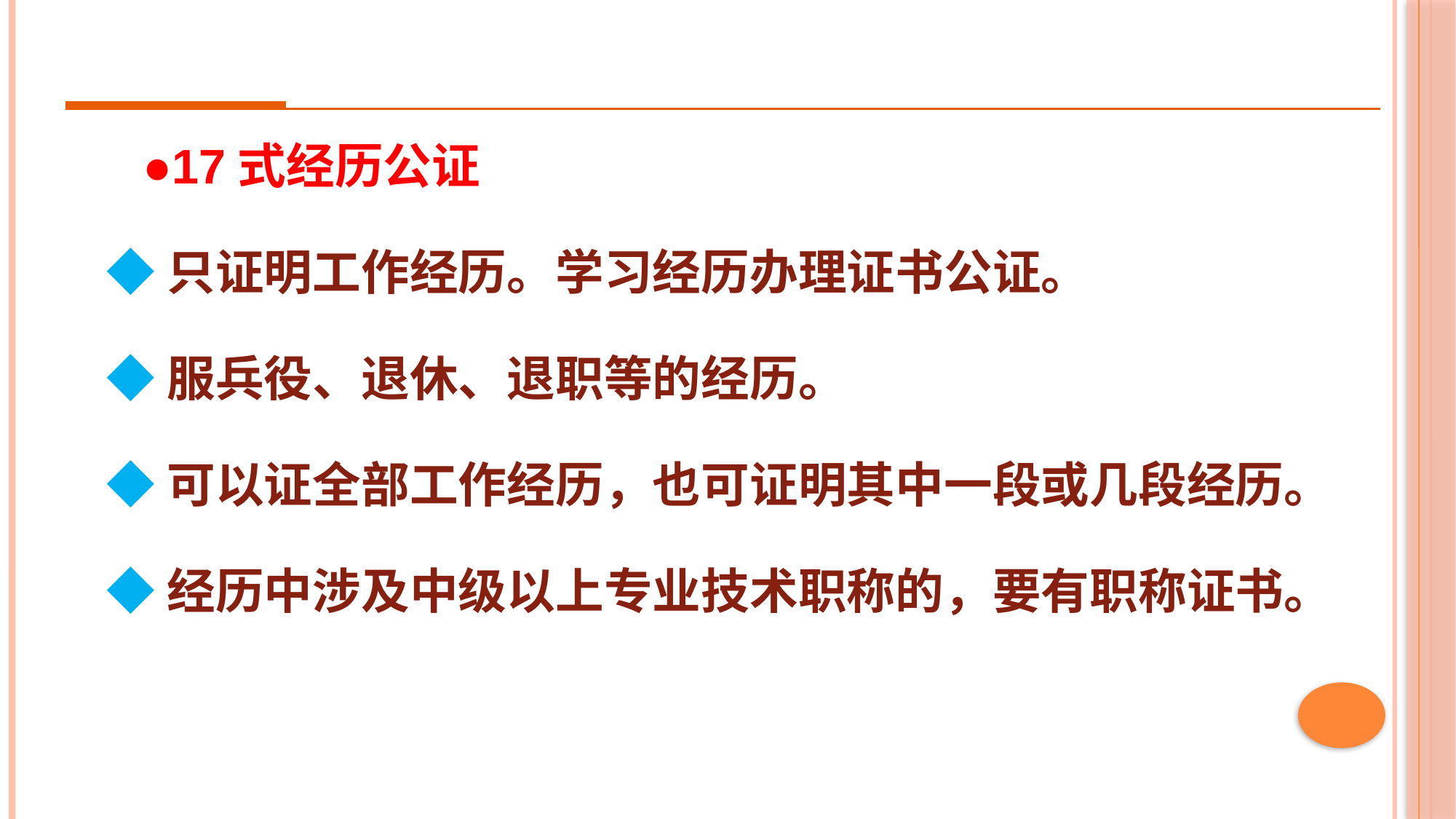

●17式经历公证

 ◆只证明工作经历。学习经历办理证书公证。

 ◆服兵役、退休、退职等的经历。

 ◆可以证全部工作经历，也可证明其中一段或几段经历。

 ◆经历中涉及中级以上专业技术职称的，要有职称证书。